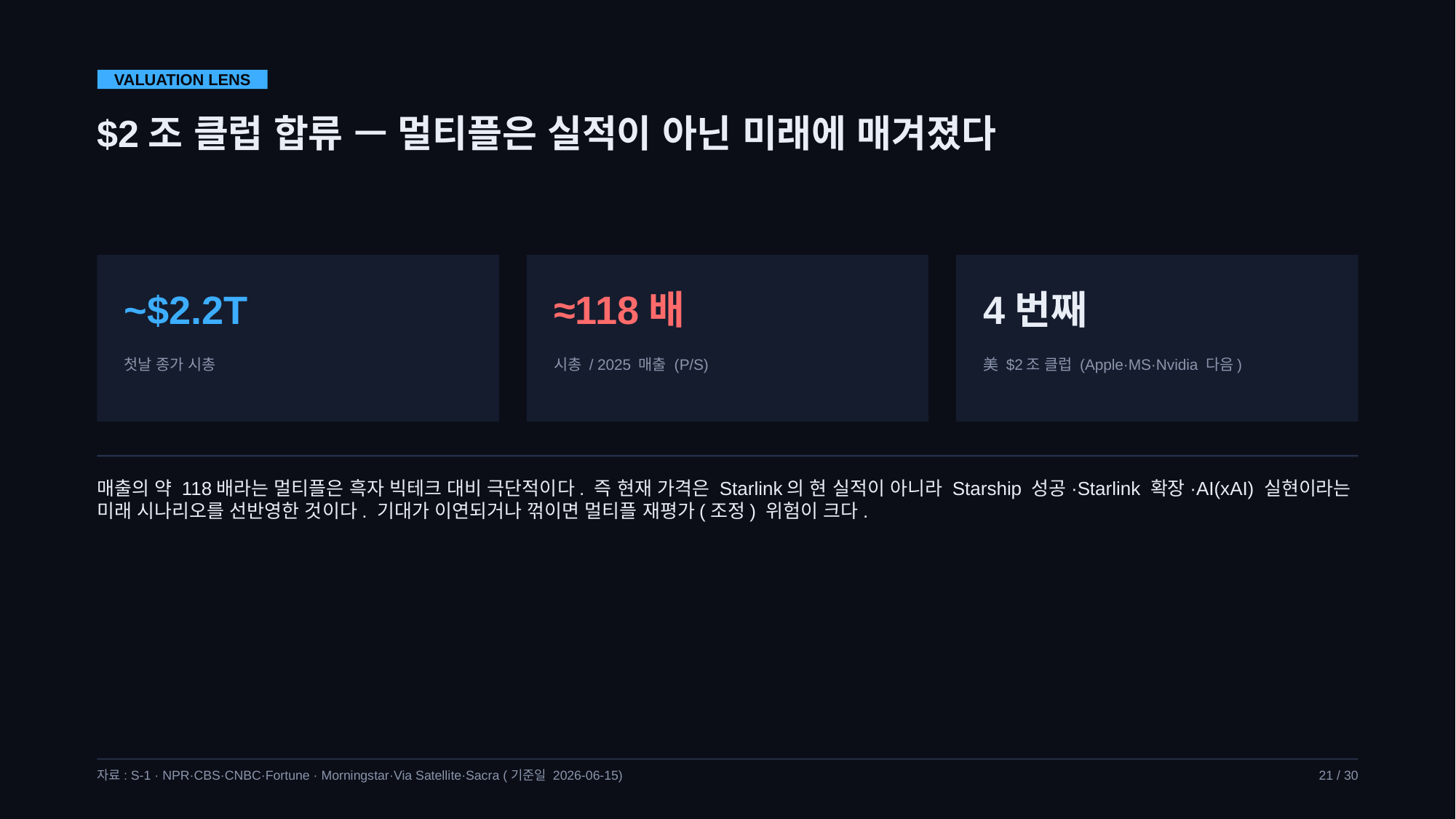

VALUATION LENS
$2조 클럽 합류 — 멀티플은 실적이 아닌 미래에 매겨졌다

~$2.2T
≈118배
4번째
첫날 종가 시총
시총 / 2025 매출 (P/S)
美 $2조 클럽 (Apple·MS·Nvidia 다음)

매출의 약 118배라는 멀티플은 흑자 빅테크 대비 극단적이다. 즉 현재 가격은 Starlink의 현 실적이 아니라 Starship 성공·Starlink 확장·AI(xAI) 실현이라는 미래 시나리오를 선반영한 것이다. 기대가 이연되거나 꺾이면 멀티플 재평가(조정) 위험이 크다.

자료: S-1 · NPR·CBS·CNBC·Fortune · Morningstar·Via Satellite·Sacra (기준일 2026-06-15)
21 / 30